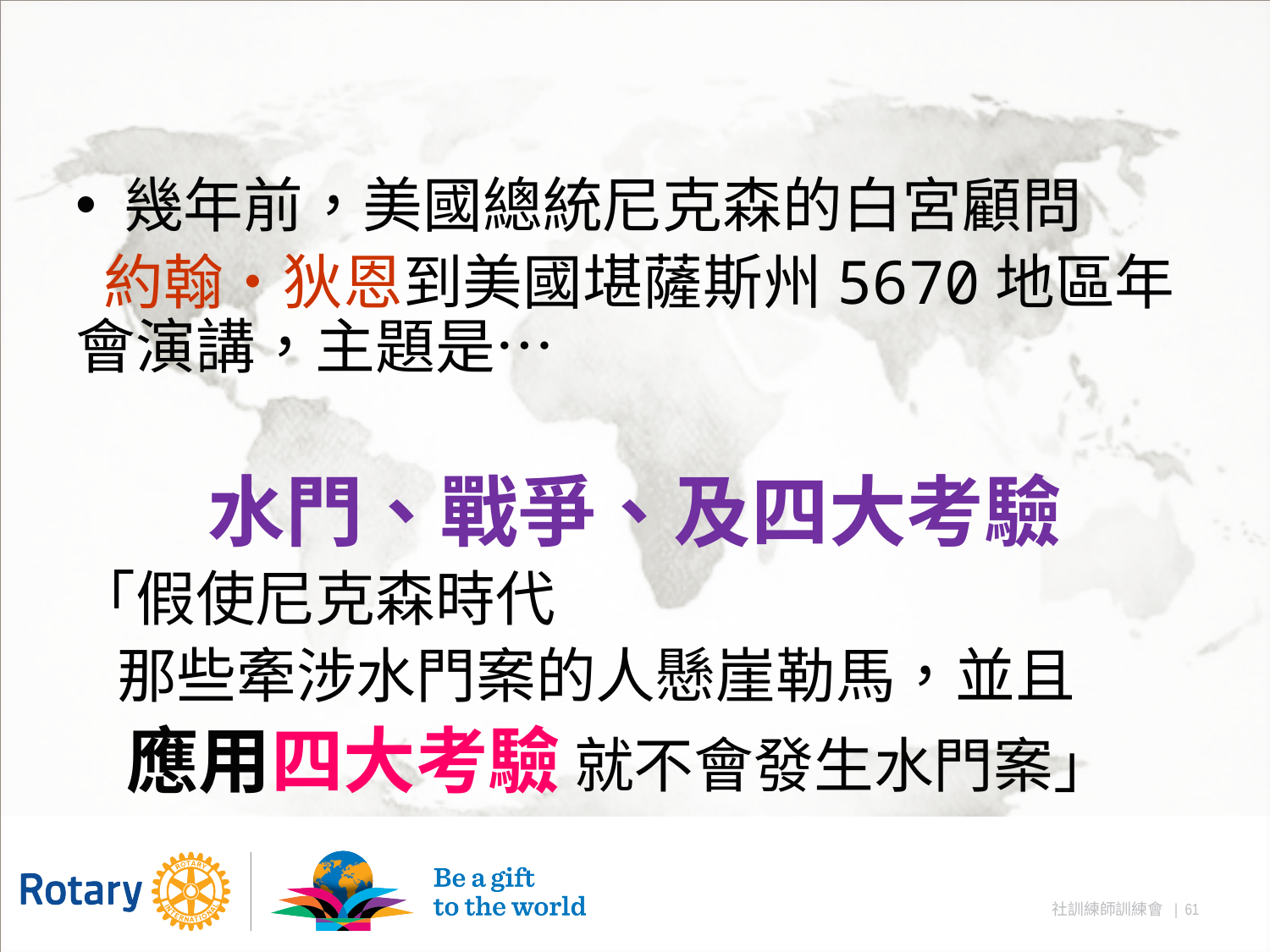

#
幾年前，美國總統尼克森的白宮顧問
 約翰‧狄恩到美國堪薩斯州5670地區年會演講，主題是…

水門、戰爭、及四大考驗
「假使尼克森時代
  那些牽涉水門案的人懸崖勒馬，並且
  應用四大考驗 就不會發生水門案」